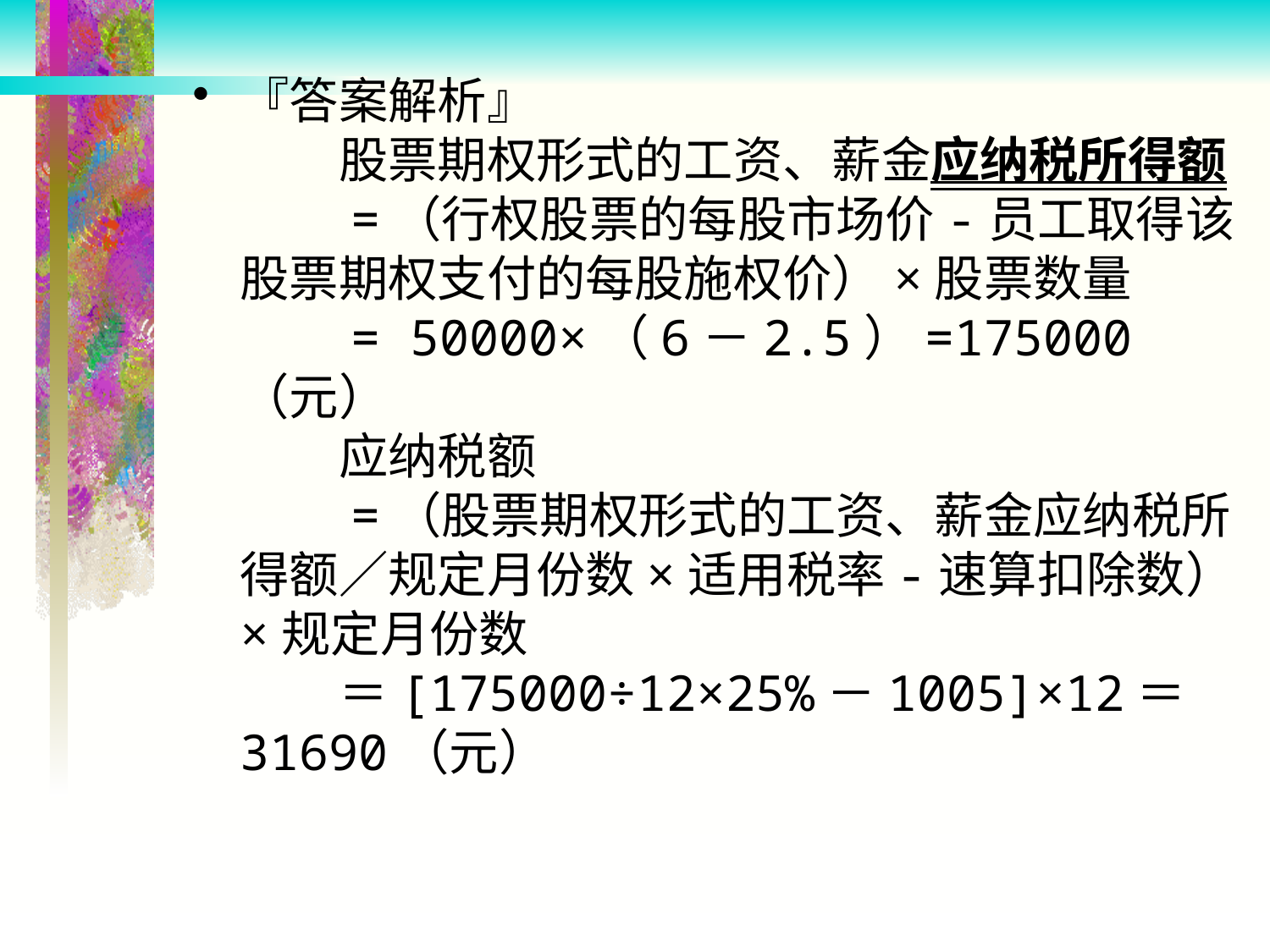

『答案解析』
　　股票期权形式的工资、薪金应纳税所得额
　　=（行权股票的每股市场价-员工取得该股票期权支付的每股施权价）×股票数量
　　= 50000×（6－2.5）=175000（元）
　　应纳税额
　　=（股票期权形式的工资、薪金应纳税所得额／规定月份数×适用税率-速算扣除数）×规定月份数
　　＝[175000÷12×25%－1005]×12＝31690（元）